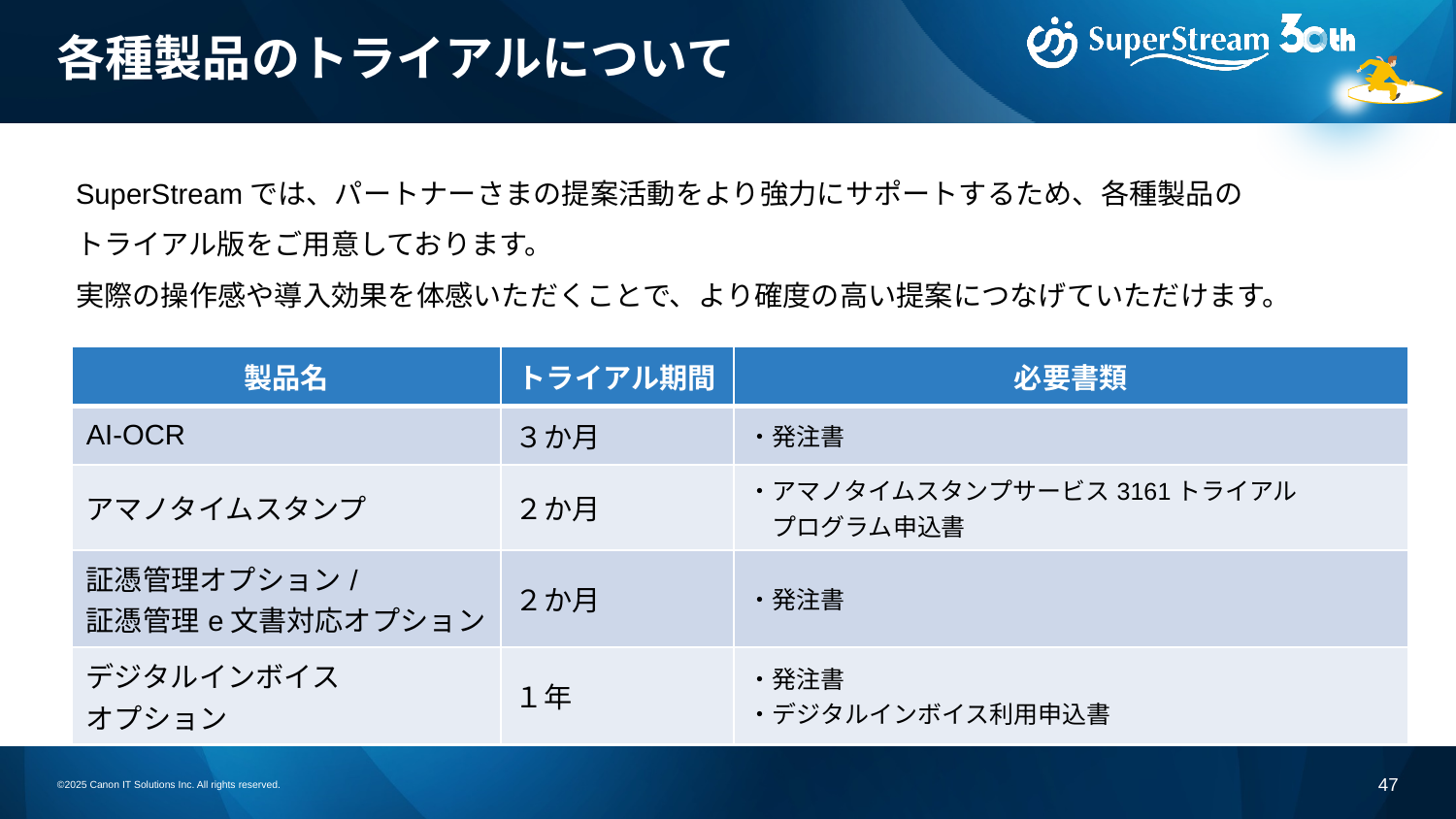

# 各種製品のトライアルについて
SuperStreamでは、パートナーさまの提案活動をより強力にサポートするため、各種製品の
トライアル版をご用意しております。
実際の操作感や導入効果を体感いただくことで、より確度の高い提案につなげていただけます。
| 製品名 | トライアル期間 | 必要書類 |
| --- | --- | --- |
| AI-OCR | ３か月 | ・発注書 |
| アマノタイムスタンプ | ２か月 | ・アマノタイムスタンプサービス3161トライアル 　プログラム申込書 |
| 証憑管理オプション/ 証憑管理e文書対応オプション | ２か月 | ・発注書 |
| デジタルインボイス オプション | １年 | ・発注書 ・デジタルインボイス利用申込書 |
©2025 Canon IT Solutions Inc. All rights reserved.
47